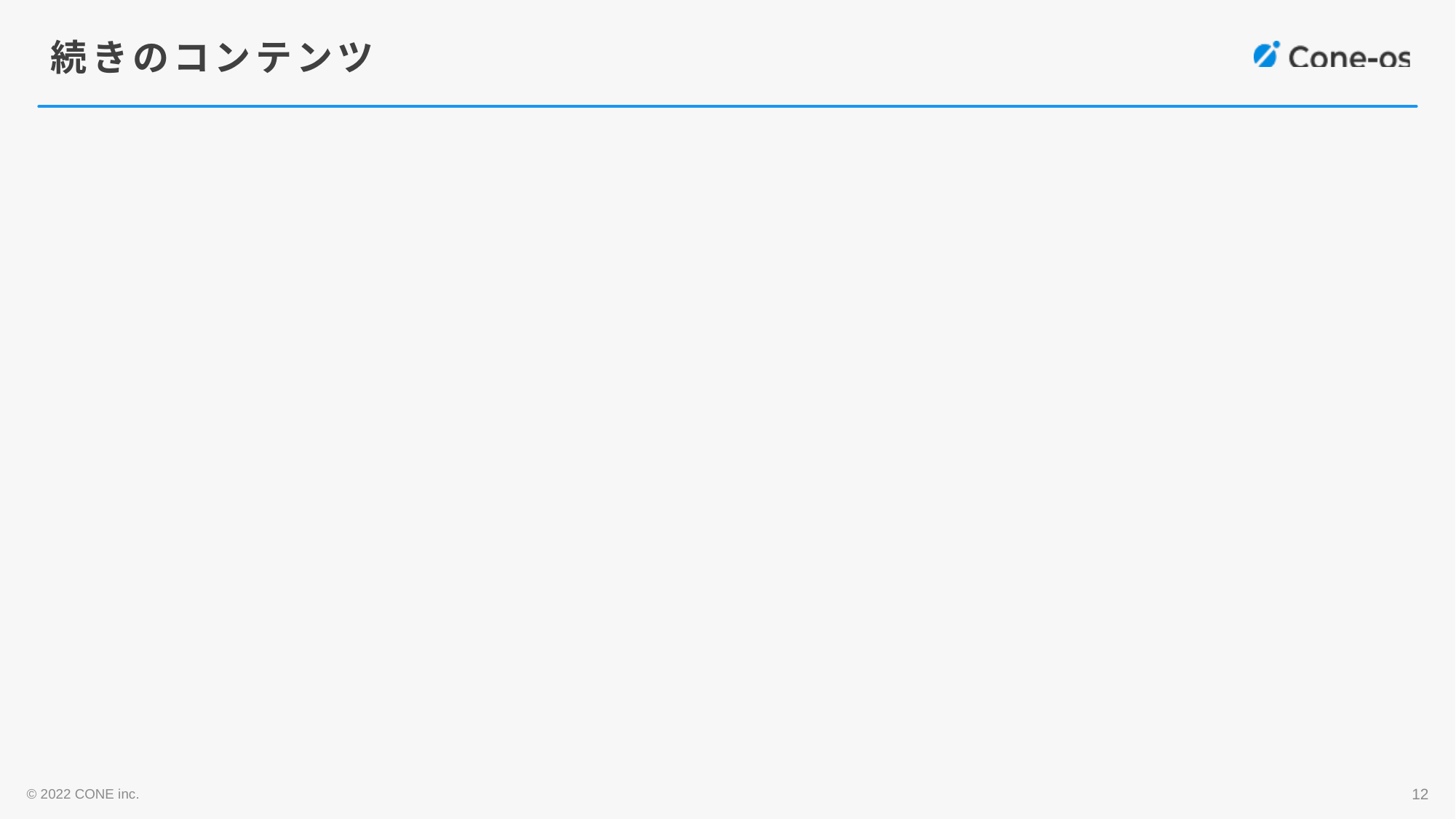

# 続きのコンテンツ
12
© 2022 CONE inc.